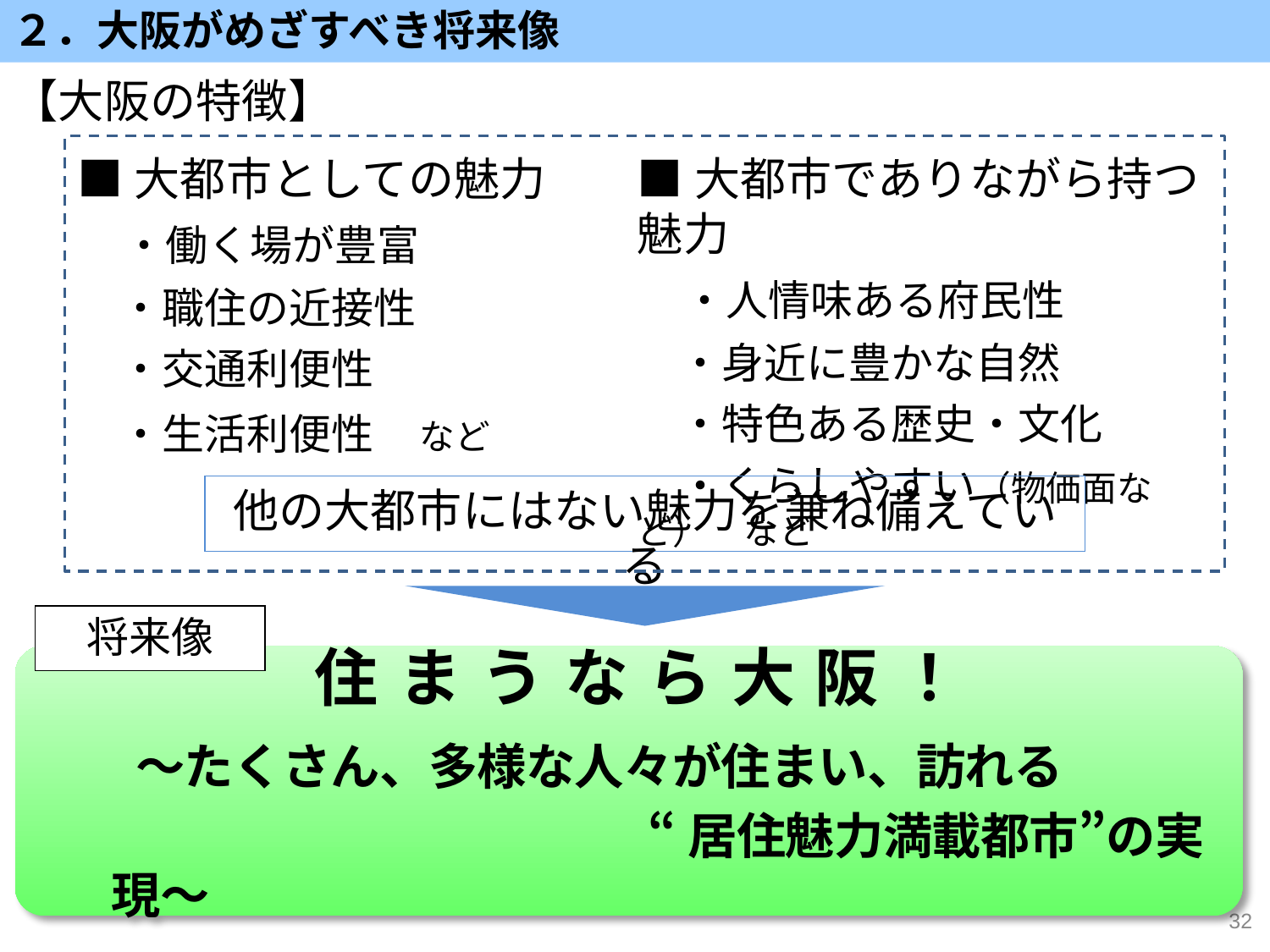

２．大阪がめざすべき将来像
【大阪の特徴】

■大都市としての魅力
　・働く場が豊富
　・職住の近接性
　・交通利便性
　・生活利便性　など

■大都市でありながら持つ魅力
　・人情味ある府民性
　・身近に豊かな自然
　・特色ある歴史・文化
　・くらしやすい（物価面など）　など

他の大都市にはない魅力を兼ね備えている

将来像
住 ま う な ら 大 阪 ！
～たくさん、多様な人々が住まい、訪れる
“居住魅力満載都市”の実現～
32